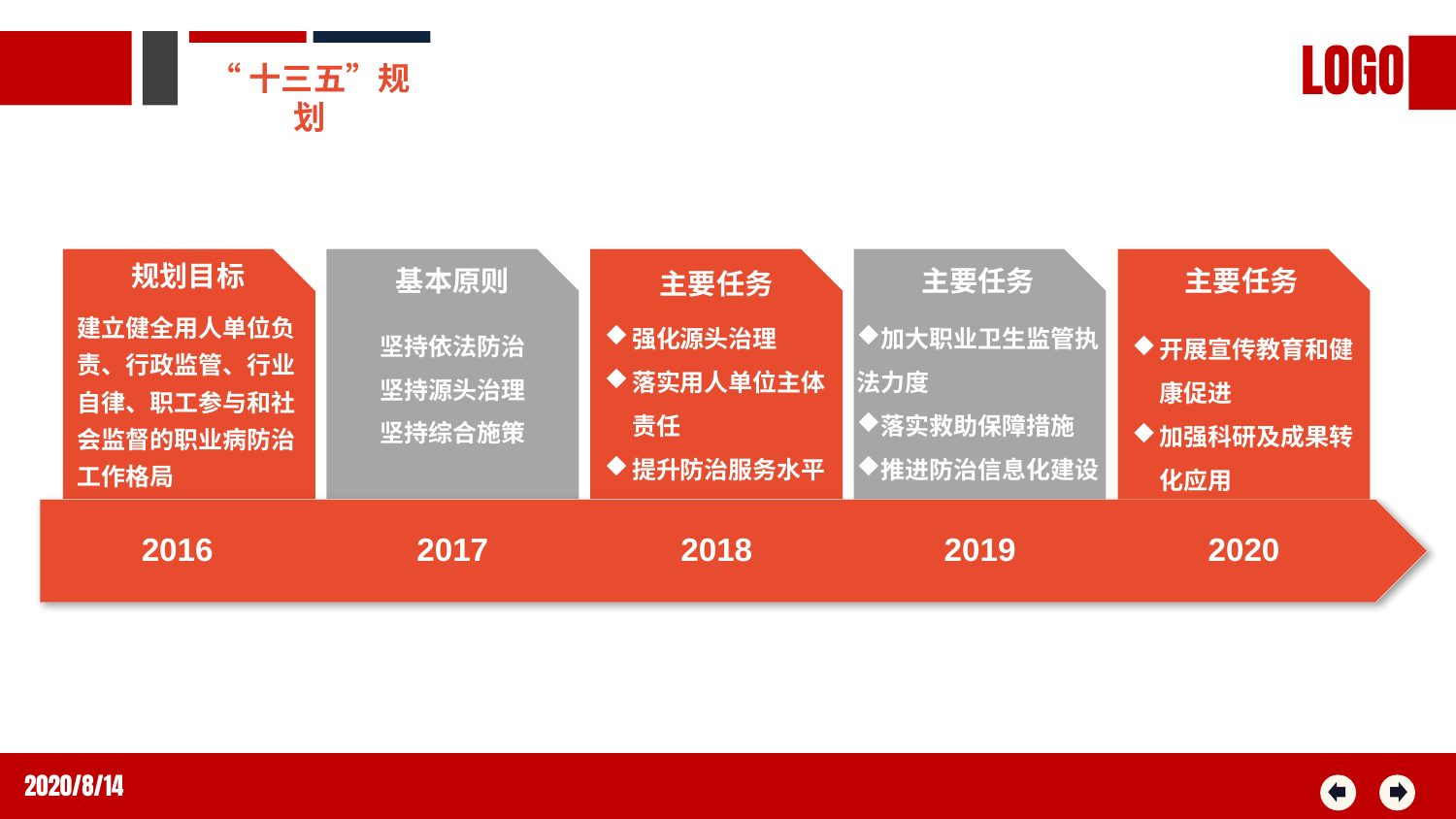

“十三五”规划
规划目标

建立健全用人单位负责、行政监管、行业自律、职工参与和社会监督的职业病防治工作格局
基本原则

坚持依法防治
坚持源头治理
坚持综合施策

主要任务

主要任务
加大职业卫生监管执法力度
落实救助保障措施
推进防治信息化建设

主要任务
开展宣传教育和健康促进
加强科研及成果转化应用
强化源头治理
落实用人单位主体责任
提升防治服务水平

2016
2017
2018
2019
2020
2020/8/14